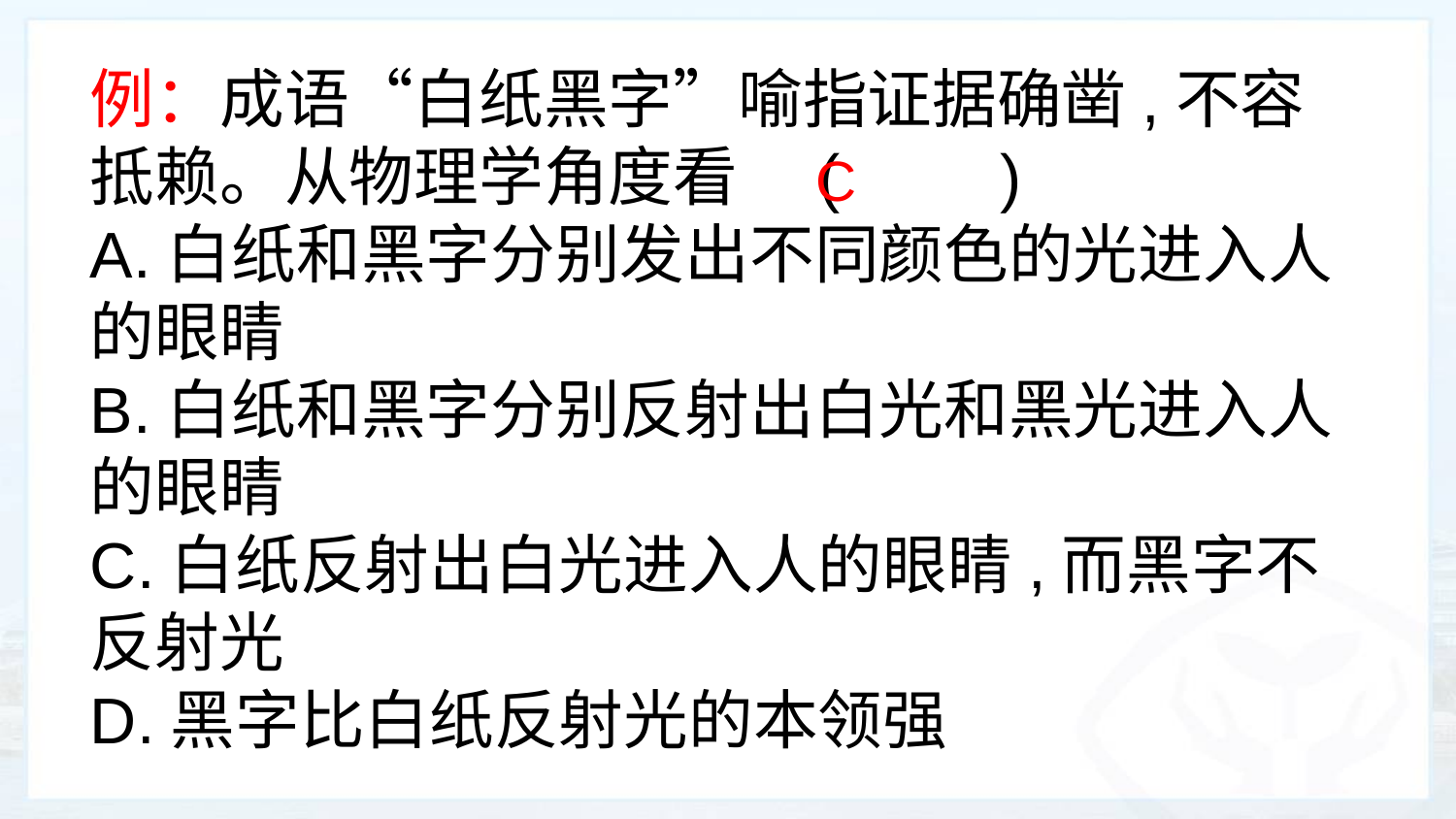

例：成语“白纸黑字”喻指证据确凿,不容抵赖。从物理学角度看　(　　)
A.白纸和黑字分别发出不同颜色的光进入人的眼睛
B.白纸和黑字分别反射出白光和黑光进入人的眼睛
C.白纸反射出白光进入人的眼睛,而黑字不反射光
D.黑字比白纸反射光的本领强
C